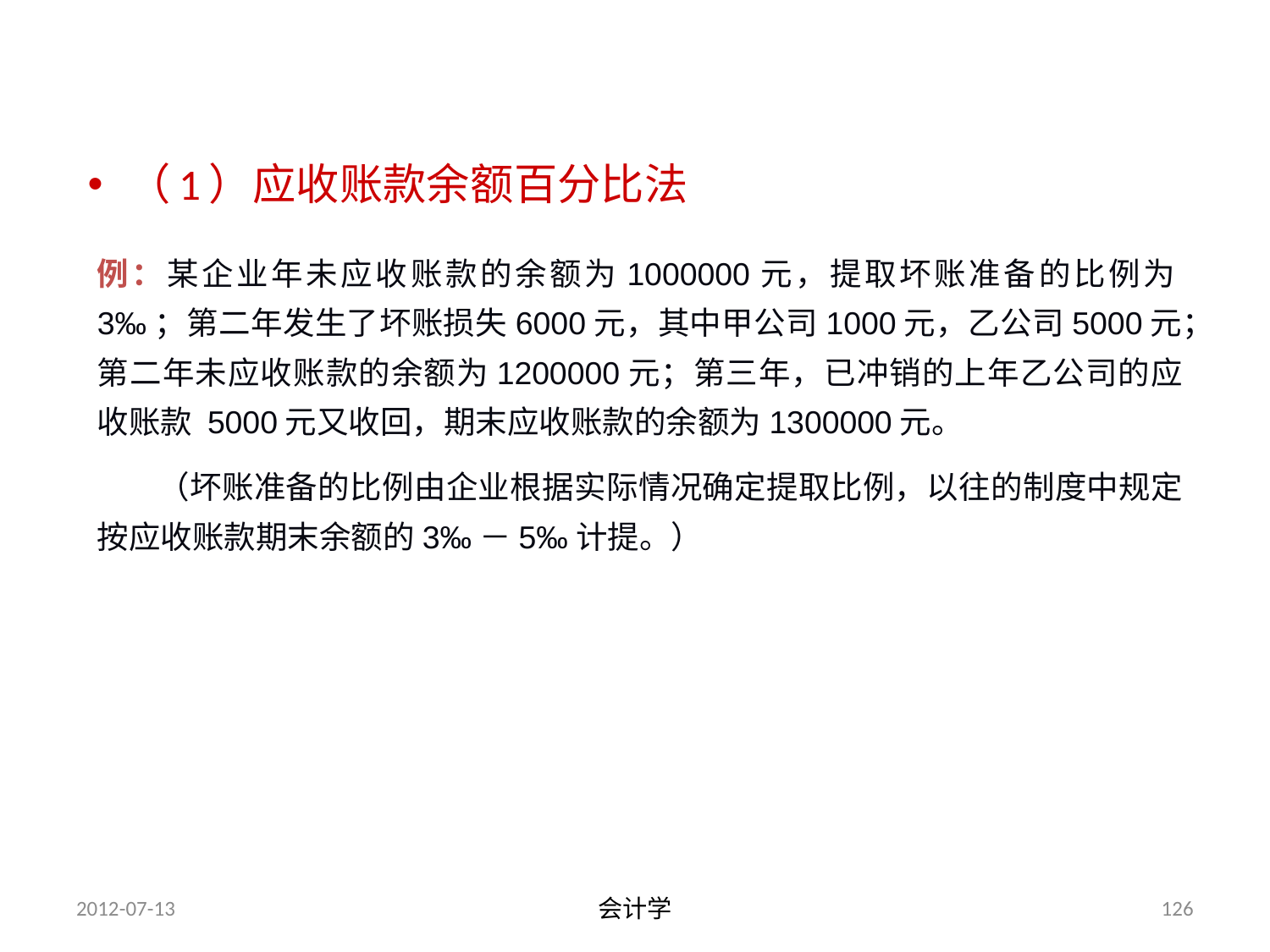

# 4.备抵法的核算
（1）应收账款余额百分比法
例：某企业年未应收账款的余额为1000000元，提取坏账准备的比例为3‰；第二年发生了坏账损失6000元，其中甲公司1000元，乙公司5000元；第二年未应收账款的余额为1200000元；第三年，已冲销的上年乙公司的应收账款 5000元又收回，期末应收账款的余额为1300000元。
       （坏账准备的比例由企业根据实际情况确定提取比例，以往的制度中规定按应收账款期末余额的3‰－5‰计提。）
2012-07-13
会计学
126